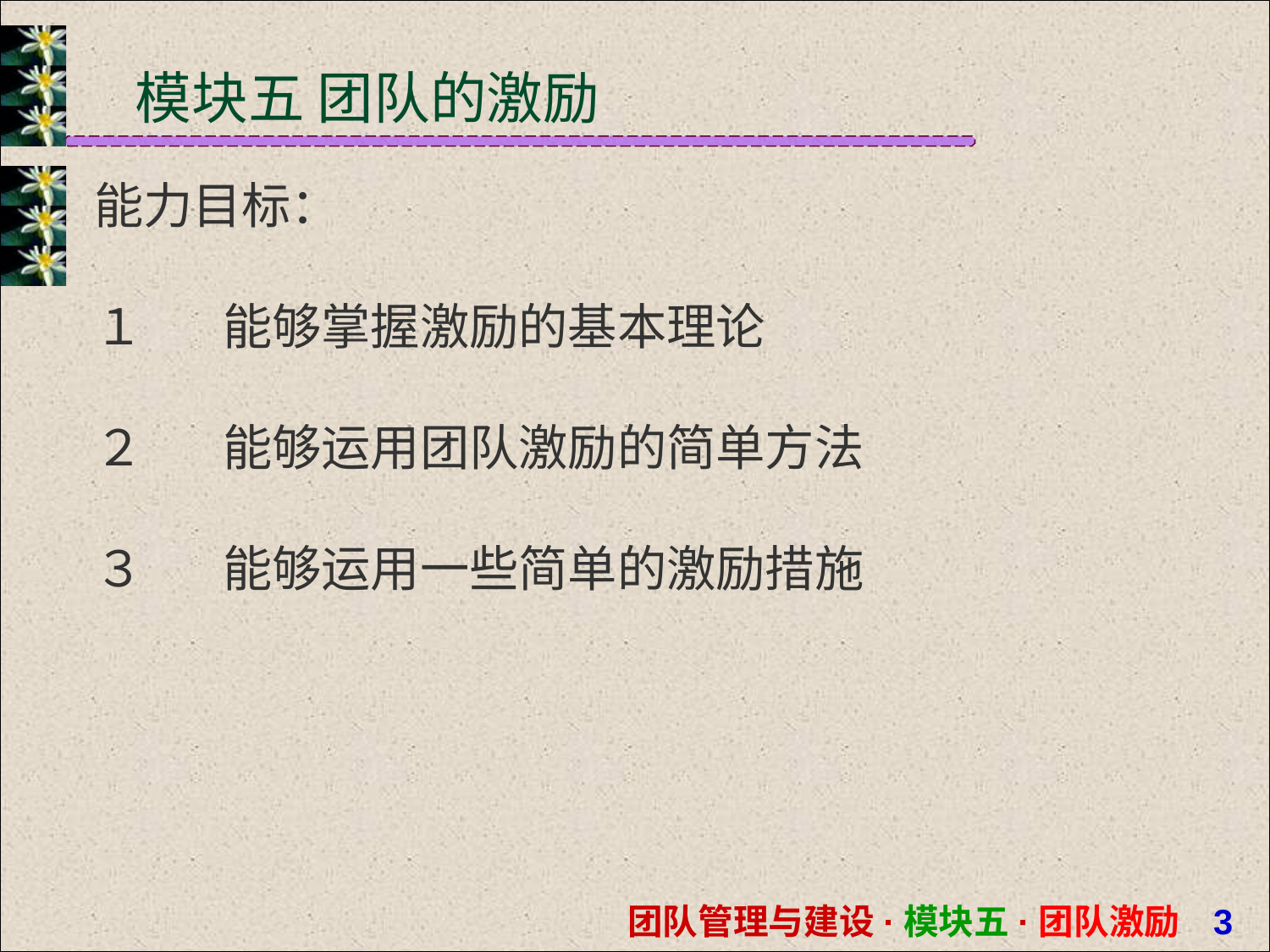

# 模块五 团队的激励

能力目标：

１	能够掌握激励的基本理论

２	能够运用团队激励的简单方法

３	能够运用一些简单的激励措施
团队管理与建设·模块五·团队激励 3